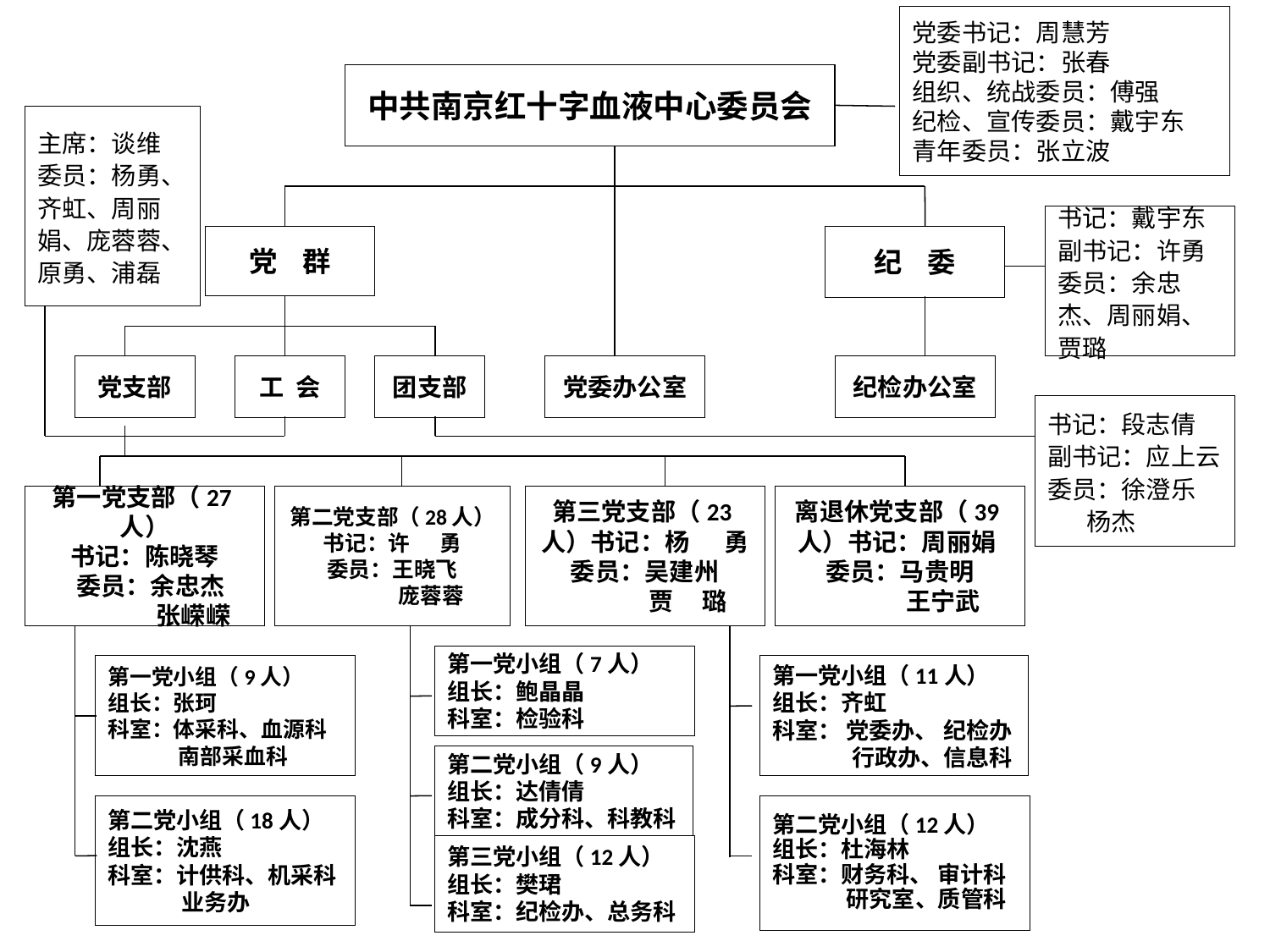

党委书记：周慧芳
党委副书记：张春
组织、统战委员：傅强
纪检、宣传委员：戴宇东
青年委员：张立波
# 中共南京红十字血液中心委员会
主席：谈维
委员：杨勇、齐虹、周丽娟、庞蓉蓉、原勇、浦磊
书记：戴宇东
副书记：许勇
委员：余忠杰、周丽娟、贾璐
党    群
纪    委
党支部
工  会
团支部
党委办公室
纪检办公室
书记：段志倩
副书记：应上云
委员：徐澄乐
      杨杰
第一党支部（27人）
书记：陈晓琴
 委员：余忠杰
                张嵘嵘
第二党支部（28人）
书记：许      勇
委员：王晓飞
               庞蓉蓉
第三党支部（23人）书记：杨      勇
委员：吴建州
              贾     璐
离退休党支部（39人）书记：周丽娟
委员：马贵明
              王宁武
第一党小组（7人）
组长：鲍晶晶
科室：检验科
第一党小组（9人）
组长：张珂
科室：体采科、血源科
             南部采血科
第一党小组（11人）
组长：齐虹
科室： 党委办、 纪检办
              行政办、信息科
第二党小组（9人）
组长：达倩倩
科室：成分科、科教科
第二党小组（18人）
组长：沈燕
科室：计供科、机采科
             业务办
第二党小组（12人）
组长：杜海林
科室：财务科、 审计科
             研究室、质管科
第三党小组（12人）
组长：樊珺
科室：纪检办、总务科